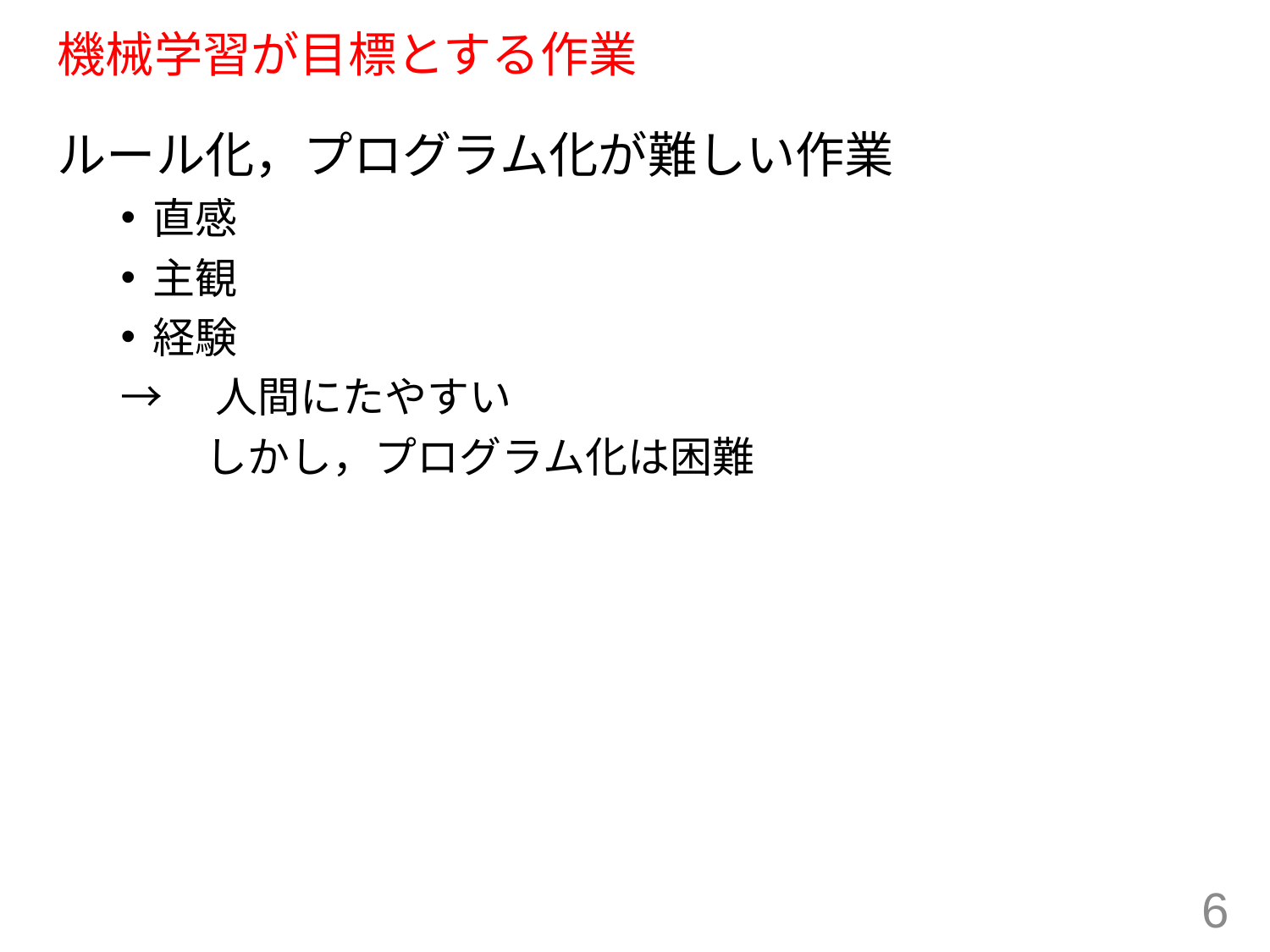

# 機械学習が目標とする作業
ルール化，プログラム化が難しい作業
直感
主観
経験
→　人間にたやすい
　　しかし，プログラム化は困難
6